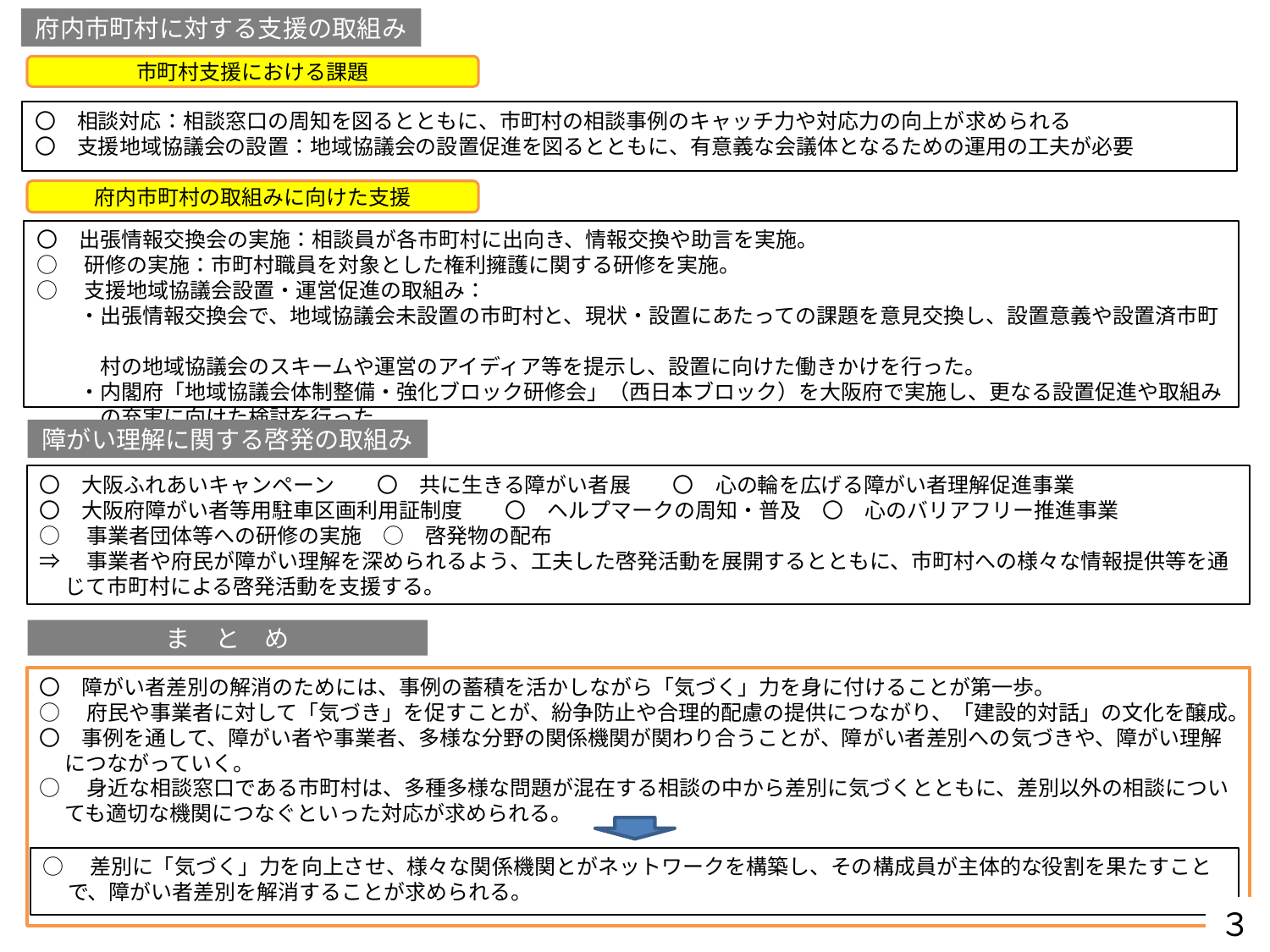

府内市町村に対する支援の取組み
市町村支援における課題
〇　相談対応：相談窓口の周知を図るとともに、市町村の相談事例のキャッチ力や対応力の向上が求められる
〇　支援地域協議会の設置：地域協議会の設置促進を図るとともに、有意義な会議体となるための運用の工夫が必要
府内市町村の取組みに向けた支援
〇　出張情報交換会の実施：相談員が各市町村に出向き、情報交換や助言を実施。
○　研修の実施：市町村職員を対象とした権利擁護に関する研修を実施。
○　支援地域協議会設置・運営促進の取組み：
　　・出張情報交換会で、地域協議会未設置の市町村と、現状・設置にあたっての課題を意見交換し、設置意義や設置済市町
　　　村の地域協議会のスキームや運営のアイディア等を提示し、設置に向けた働きかけを行った。
　　・内閣府「地域協議会体制整備・強化ブロック研修会」（西日本ブロック）を大阪府で実施し、更なる設置促進や取組み
　　　の充実に向けた検討を行った。
障がい理解に関する啓発の取組み
〇　大阪ふれあいキャンペーン　　〇　共に生きる障がい者展　　〇　心の輪を広げる障がい者理解促進事業
〇　大阪府障がい者等用駐車区画利用証制度　　〇　ヘルプマークの周知・普及　〇　心のバリアフリー推進事業
○　事業者団体等への研修の実施　○　啓発物の配布
⇒　事業者や府民が障がい理解を深められるよう、工夫した啓発活動を展開するとともに、市町村への様々な情報提供等を通じて市町村による啓発活動を支援する。
ま　と　め
〇　障がい者差別の解消のためには、事例の蓄積を活かしながら「気づく」力を身に付けることが第一歩。
○　府民や事業者に対して「気づき」を促すことが、紛争防止や合理的配慮の提供につながり、「建設的対話」の文化を醸成。
〇　事例を通して、障がい者や事業者、多様な分野の関係機関が関わり合うことが、障がい者差別への気づきや、障がい理解につながっていく。
○　身近な相談窓口である市町村は、多種多様な問題が混在する相談の中から差別に気づくとともに、差別以外の相談についても適切な機関につなぐといった対応が求められる。

○　差別に「気づく」力を向上させ、様々な関係機関とがネットワークを構築し、その構成員が主体的な役割を果たすことで、障がい者差別を解消することが求められる。
３